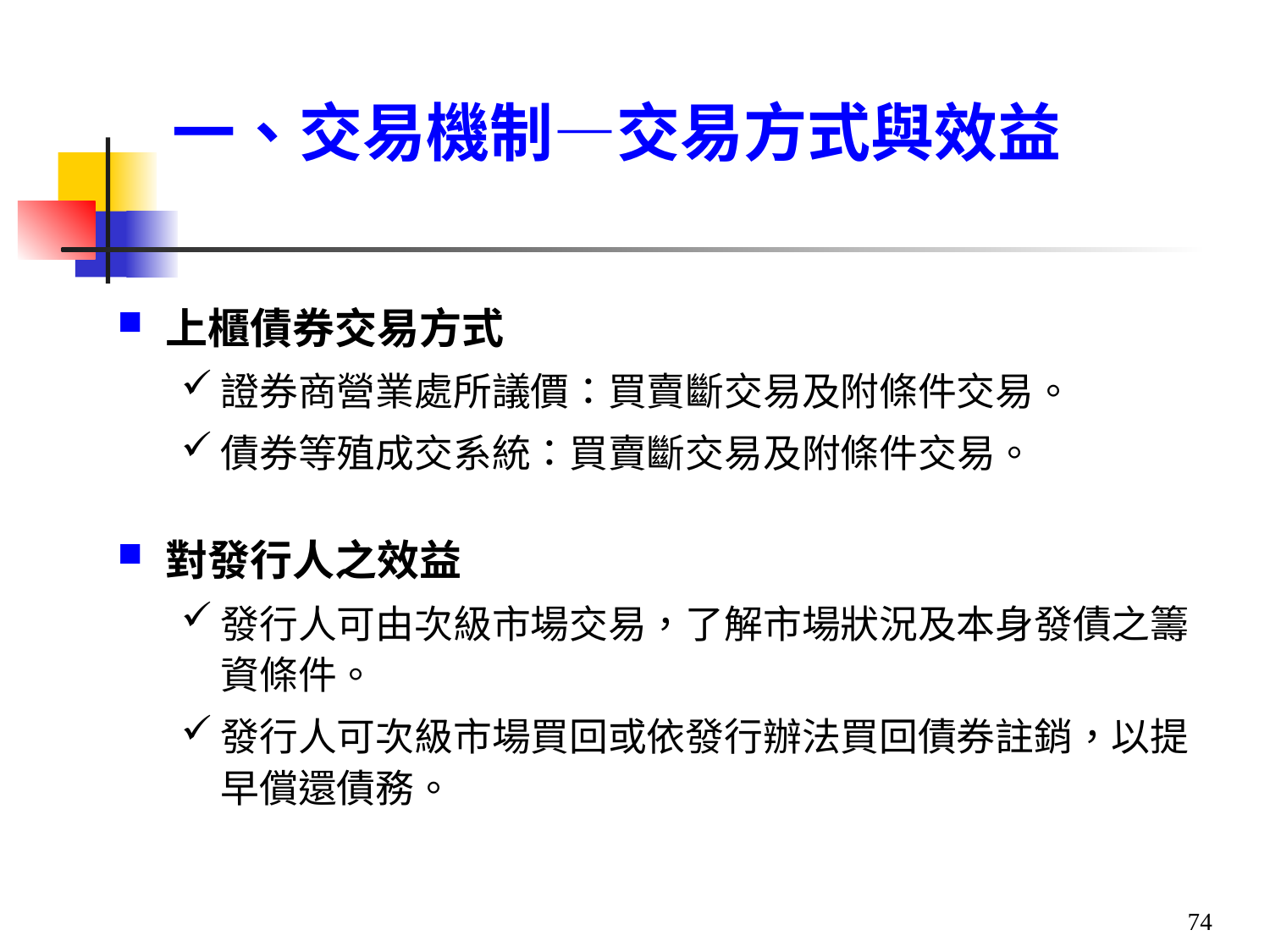

# 一、交易機制—交易方式與效益
上櫃債券交易方式
證券商營業處所議價：買賣斷交易及附條件交易。
債券等殖成交系統：買賣斷交易及附條件交易。
對發行人之效益
發行人可由次級市場交易，了解市場狀況及本身發債之籌資條件。
發行人可次級市場買回或依發行辦法買回債券註銷，以提早償還債務。
74